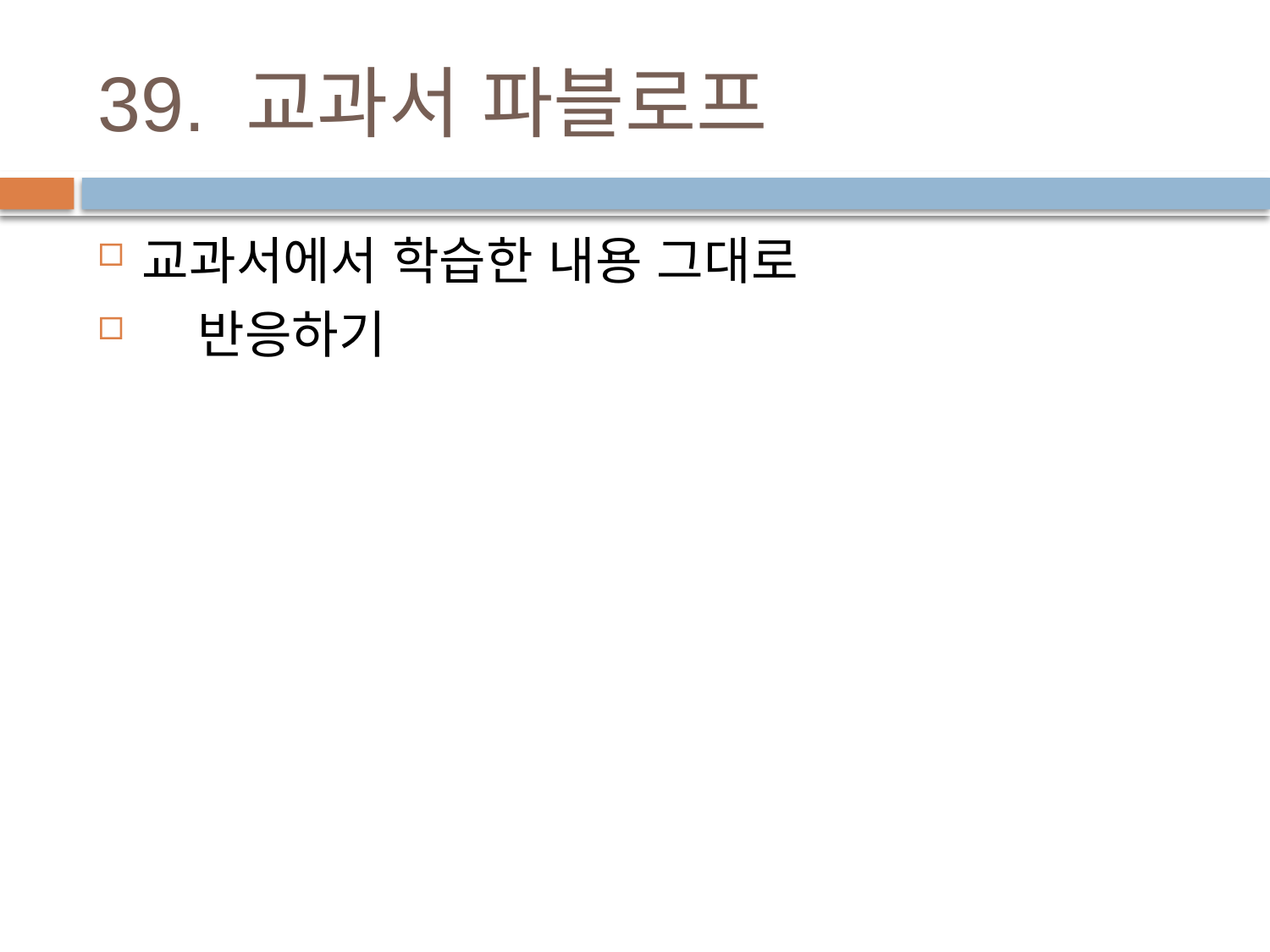

# 39. 교과서 파블로프
교과서에서 학습한 내용 그대로
   반응하기